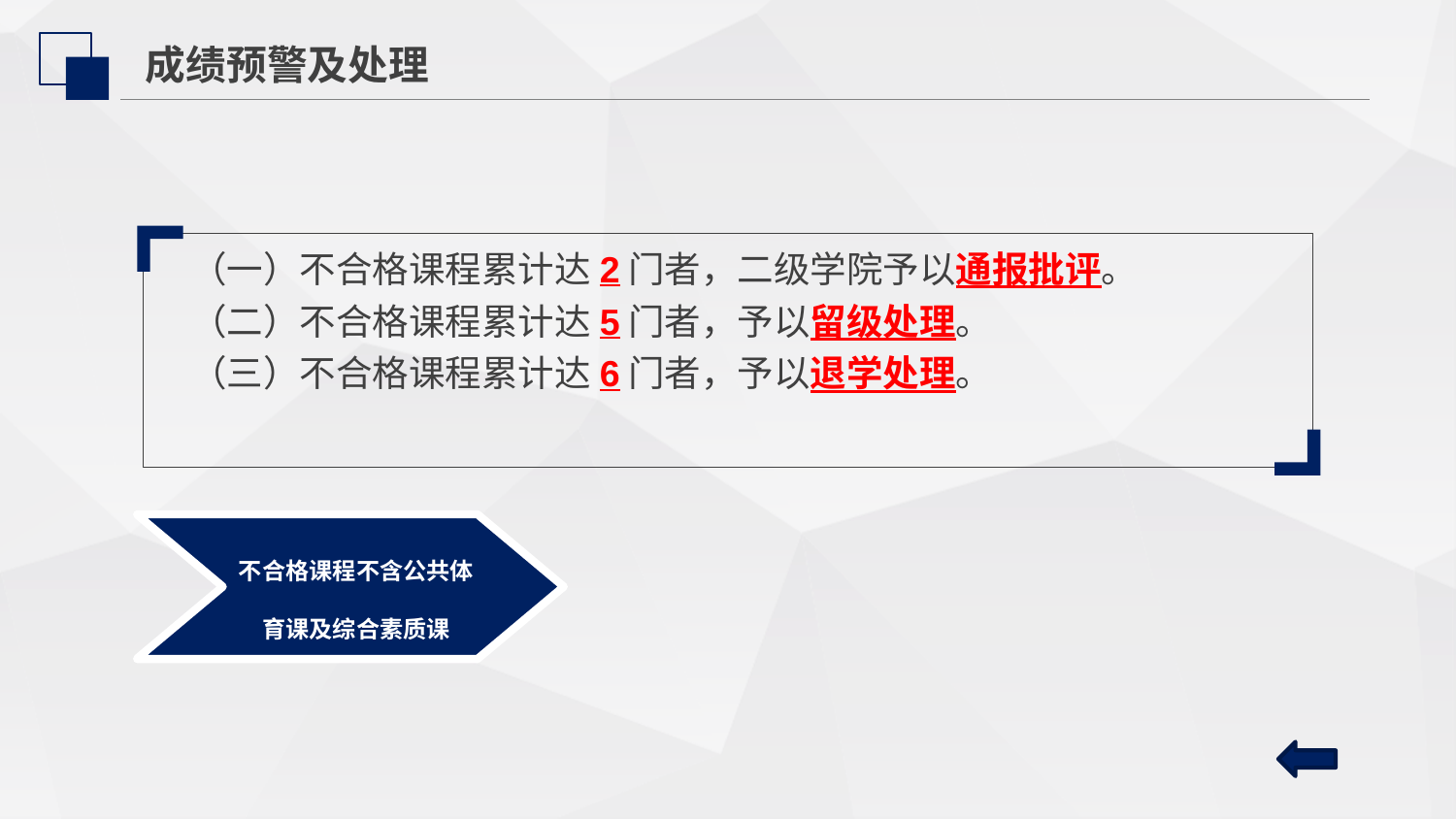

成绩预警及处理

（一）不合格课程累计达2门者，二级学院予以通报批评。
（二）不合格课程累计达5门者，予以留级处理。
（三）不合格课程累计达6门者，予以退学处理。

不合格课程不含公共体育课及综合素质课